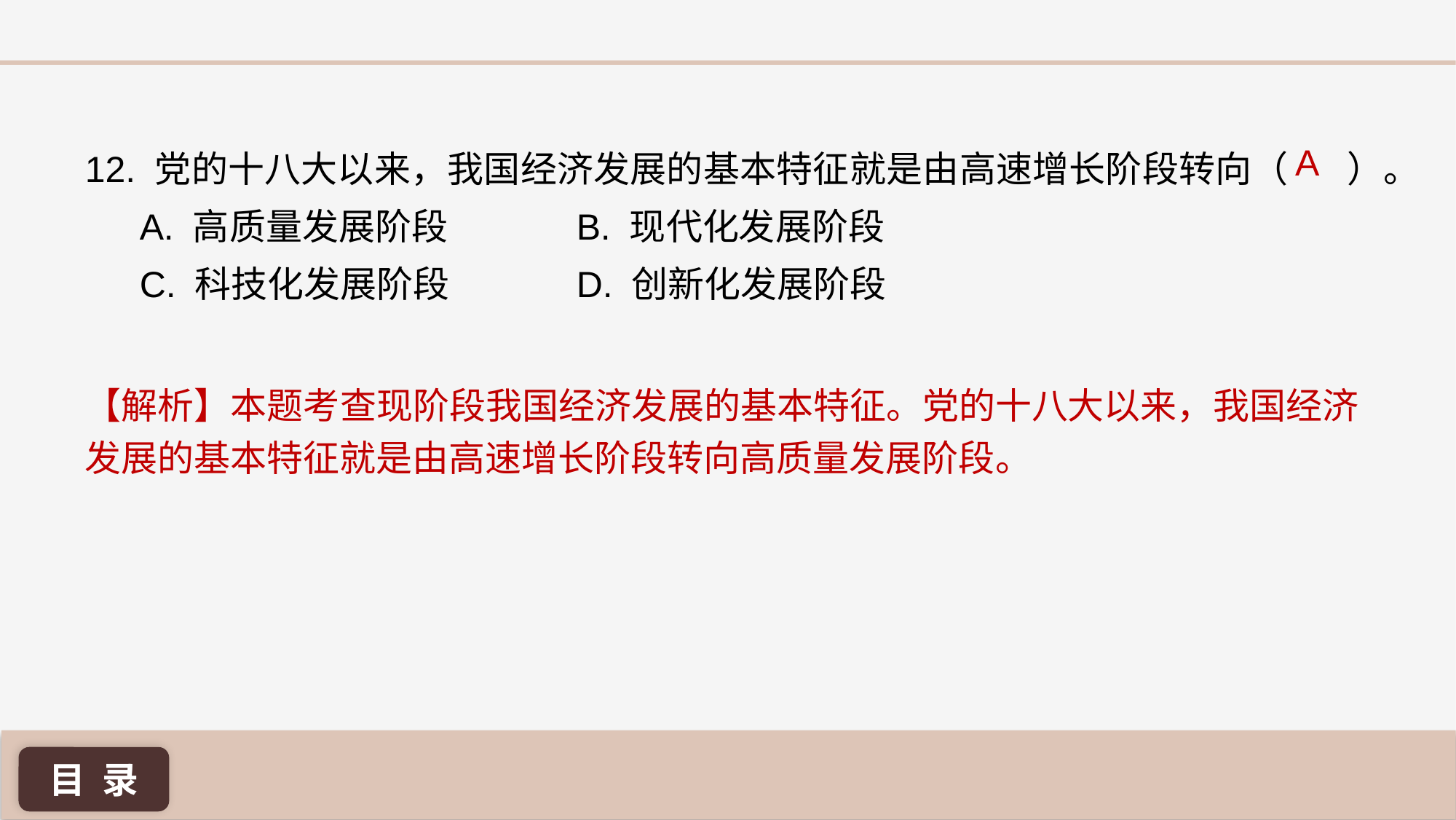

A
12. 党的十八大以来，我国经济发展的基本特征就是由高速增长阶段转向（       ）。
A. 高质量发展阶段 		B. 现代化发展阶段
C. 科技化发展阶段 		D. 创新化发展阶段
【解析】本题考查现阶段我国经济发展的基本特征。党的十八大以来，我国经济发展的基本特征就是由高速增长阶段转向高质量发展阶段。